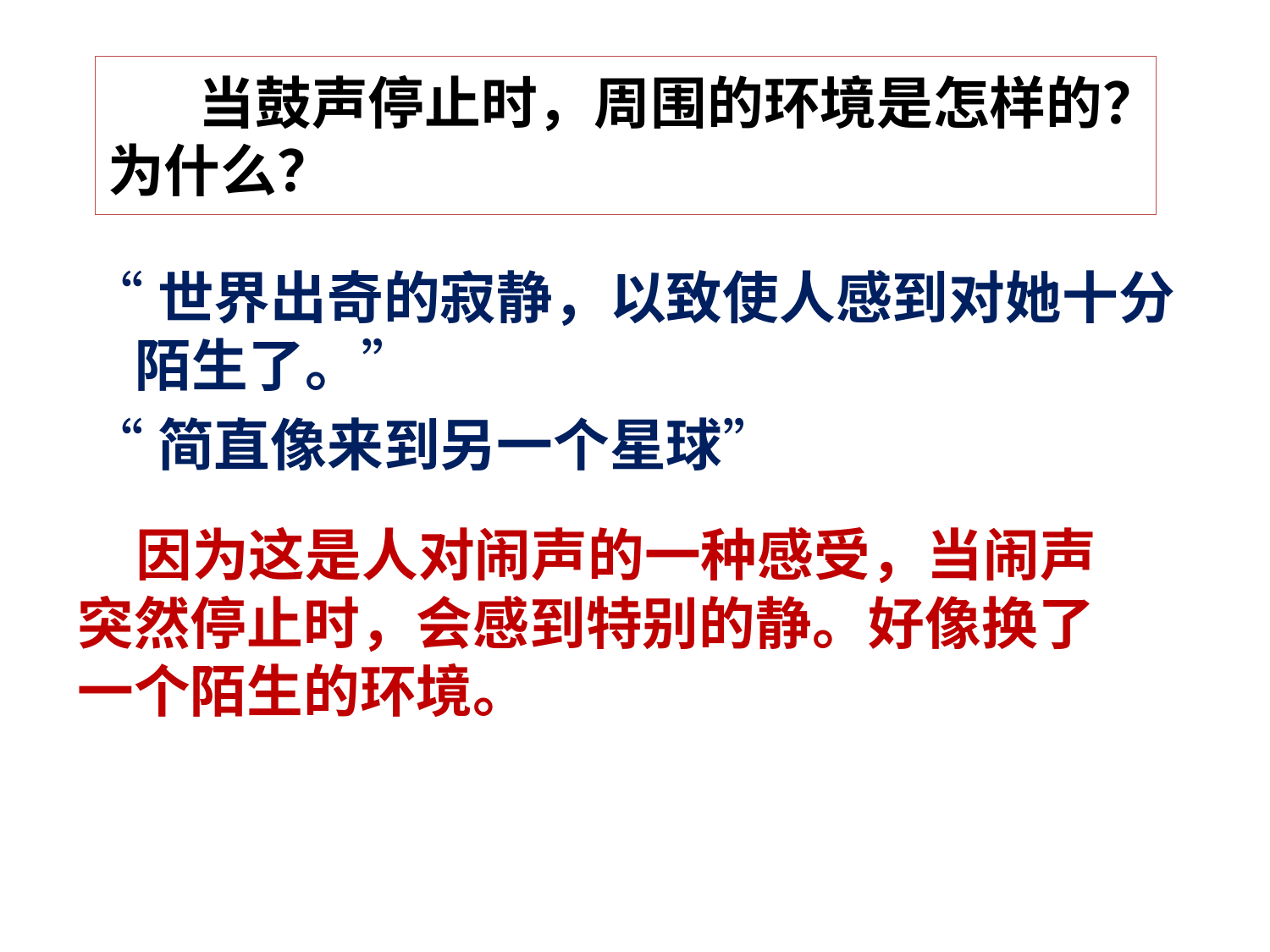

# 当鼓声停止时，周围的环境是怎样的？为什么？
“世界出奇的寂静，以致使人感到对她十分陌生了。”
“简直像来到另一个星球”
   因为这是人对闹声的一种感受，当闹声突然停止时，会感到特别的静。好像换了一个陌生的环境。